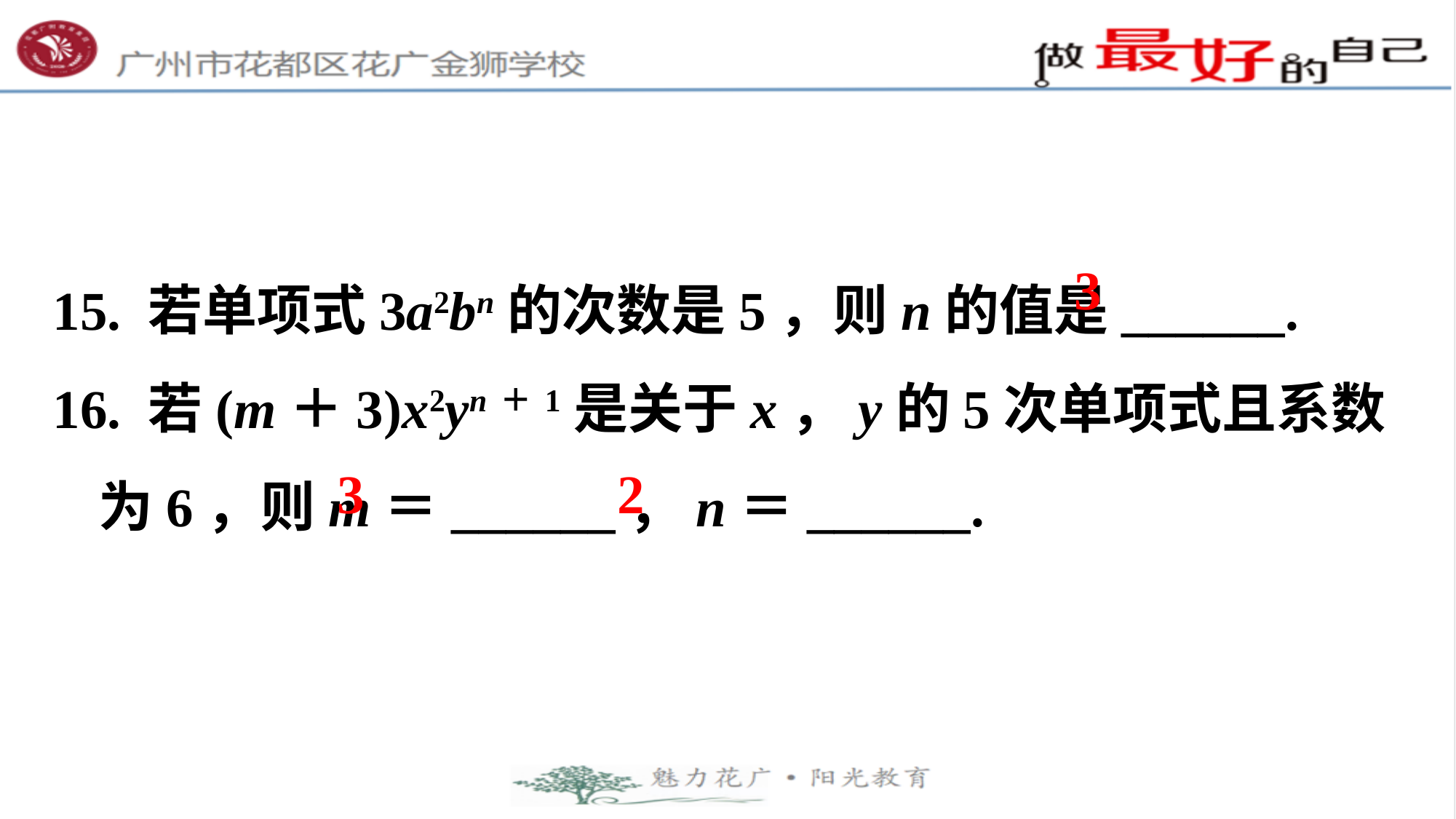

15. 若单项式3a2bn的次数是5，则n的值是______.
16. 若(m＋3)x2yn＋1是关于x，y的5次单项式且系数为6，则m＝______，n＝______.
3
3
2